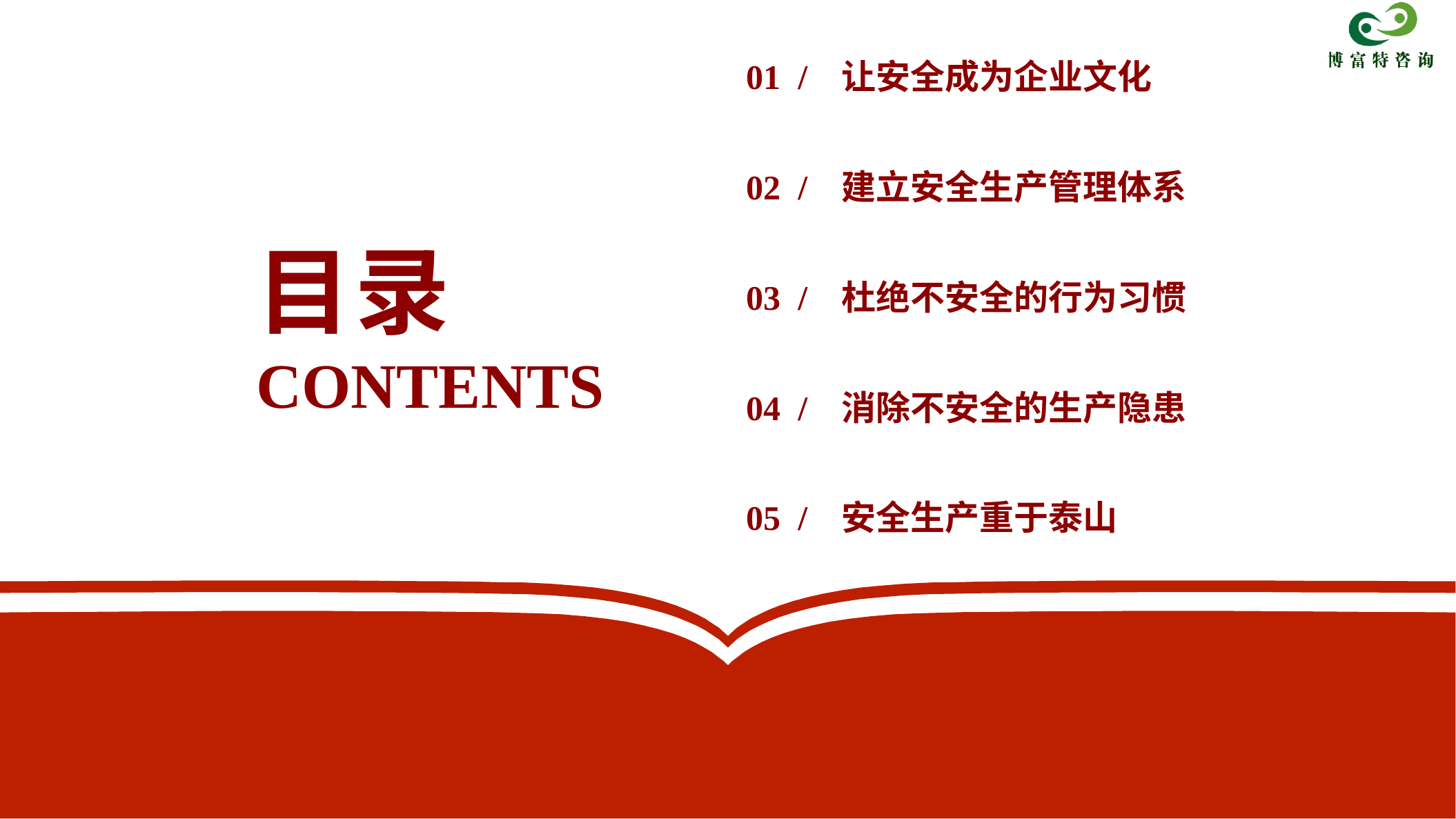

01  /   让安全成为企业文化
02  /   建立安全生产管理体系
目录
03  /   杜绝不安全的行为习惯
CONTENTS
04  /   消除不安全的生产隐患
05  /   安全生产重于泰山